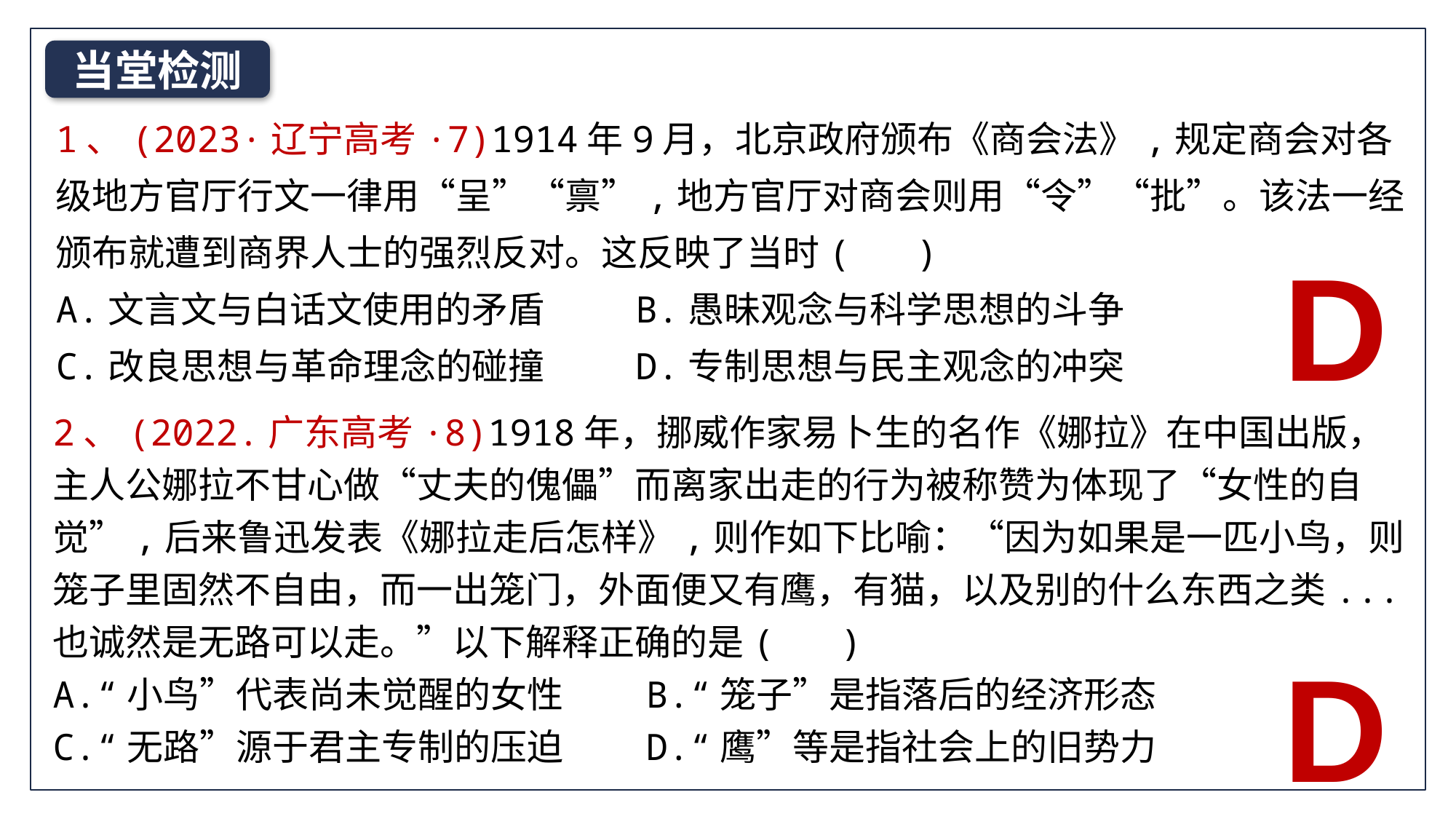

当堂检测
1、(2023·辽宁高考·7)1914年9月，北京政府颁布《商会法》,规定商会对各级地方官厅行文一律用“呈”“禀”,地方官厅对商会则用“令”“批”。该法一经颁布就遭到商界人士的强烈反对。这反映了当时(   )
A.文言文与白话文使用的矛盾          B.愚昧观念与科学思想的斗争
C.改良思想与革命理念的碰撞          D.专制思想与民主观念的冲突
D
2、(2022.广东高考·8)1918年，挪威作家易卜生的名作《娜拉》在中国出版，主人公娜拉不甘心做“丈夫的傀儡”而离家出走的行为被称赞为体现了“女性的自觉”,后来鲁迅发表《娜拉走后怎样》,则作如下比喻：“因为如果是一匹小鸟，则笼子里固然不自由，而一出笼门，外面便又有鹰，有猫，以及别的什么东西之类...也诚然是无路可以走。”以下解释正确的是(   )
A.“小鸟”代表尚未觉醒的女性         B.“笼子”是指落后的经济形态
C.“无路”源于君主专制的压迫         D.“鹰”等是指社会上的旧势力
D